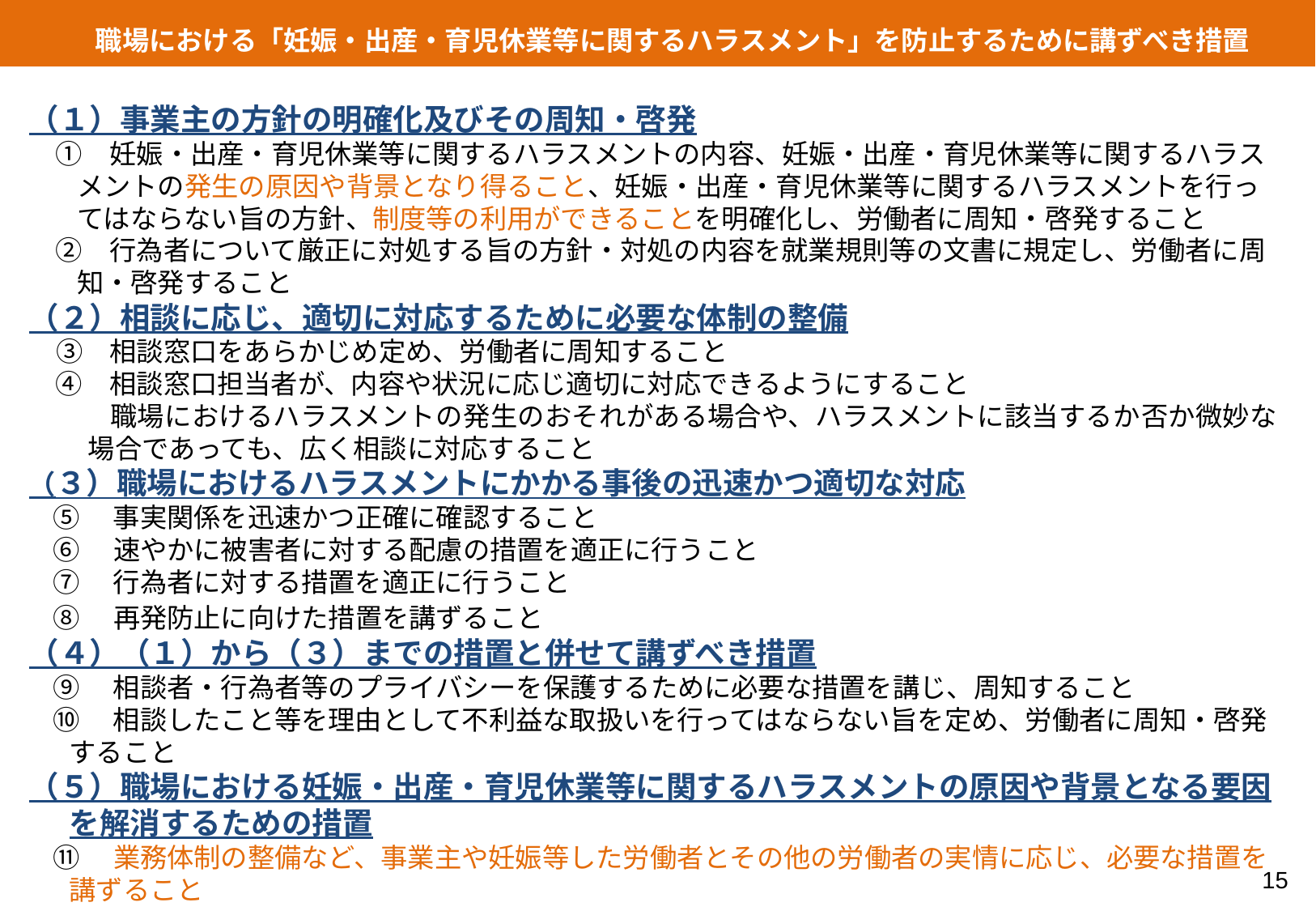

職場における「妊娠・出産・育児休業等に関するハラスメント」を防止するために講ずべき措置
（１）事業主の方針の明確化及びその周知・啓発
　①　妊娠・出産・育児休業等に関するハラスメントの内容、妊娠・出産・育児休業等に関するハラスメントの発生の原因や背景となり得ること、妊娠・出産・育児休業等に関するハラスメントを行ってはならない旨の方針、制度等の利用ができることを明確化し、労働者に周知・啓発すること
　②　行為者について厳正に対処する旨の方針・対処の内容を就業規則等の文書に規定し、労働者に周知・啓発すること
（２）相談に応じ、適切に対応するために必要な体制の整備
　③　相談窓口をあらかじめ定め、労働者に周知すること
　④　相談窓口担当者が、内容や状況に応じ適切に対応できるようにすること
　　　職場におけるハラスメントの発生のおそれがある場合や、ハラスメントに該当するか否か微妙な場合であっても、広く相談に対応すること
（３）職場におけるハラスメントにかかる事後の迅速かつ適切な対応
⑤　事実関係を迅速かつ正確に確認すること
⑥　速やかに被害者に対する配慮の措置を適正に行うこと
⑦　行為者に対する措置を適正に行うこと
⑧　再発防止に向けた措置を講ずること
（４）（１）から（３）までの措置と併せて講ずべき措置
⑨　相談者・行為者等のプライバシーを保護するために必要な措置を講じ、周知すること
⑩　相談したこと等を理由として不利益な取扱いを行ってはならない旨を定め、労働者に周知・啓発すること
（５）職場における妊娠・出産・育児休業等に関するハラスメントの原因や背景となる要因を解消するための措置
⑪　業務体制の整備など、事業主や妊娠等した労働者とその他の労働者の実情に応じ、必要な措置を講ずること
15